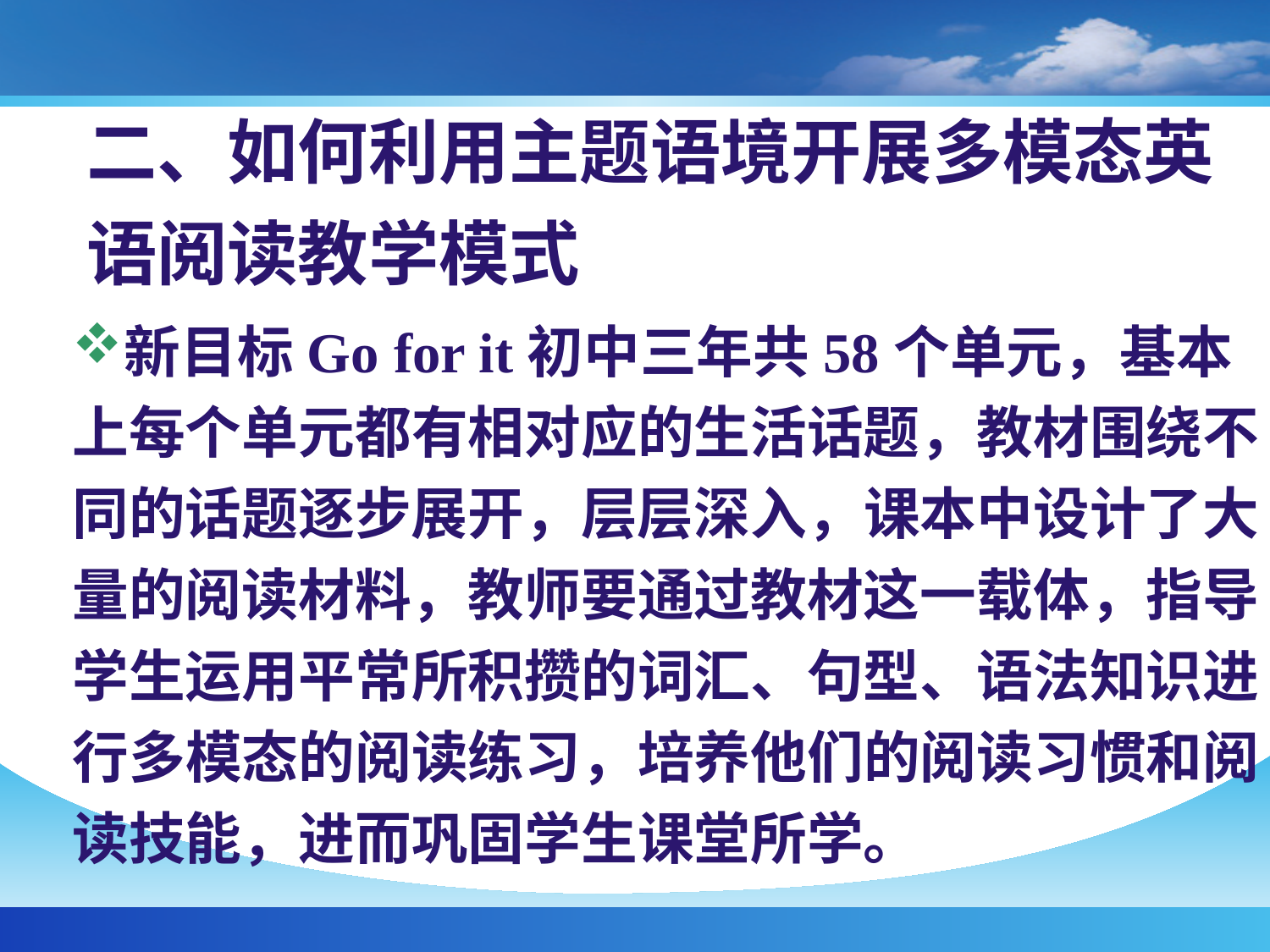

二、如何利用主题语境开展多模态英语阅读教学模式
新目标Go for it初中三年共58个单元，基本上每个单元都有相对应的生活话题，教材围绕不同的话题逐步展开，层层深入，课本中设计了大量的阅读材料，教师要通过教材这一载体，指导学生运用平常所积攒的词汇、句型、语法知识进行多模态的阅读练习，培养他们的阅读习惯和阅读技能，进而巩固学生课堂所学。
24